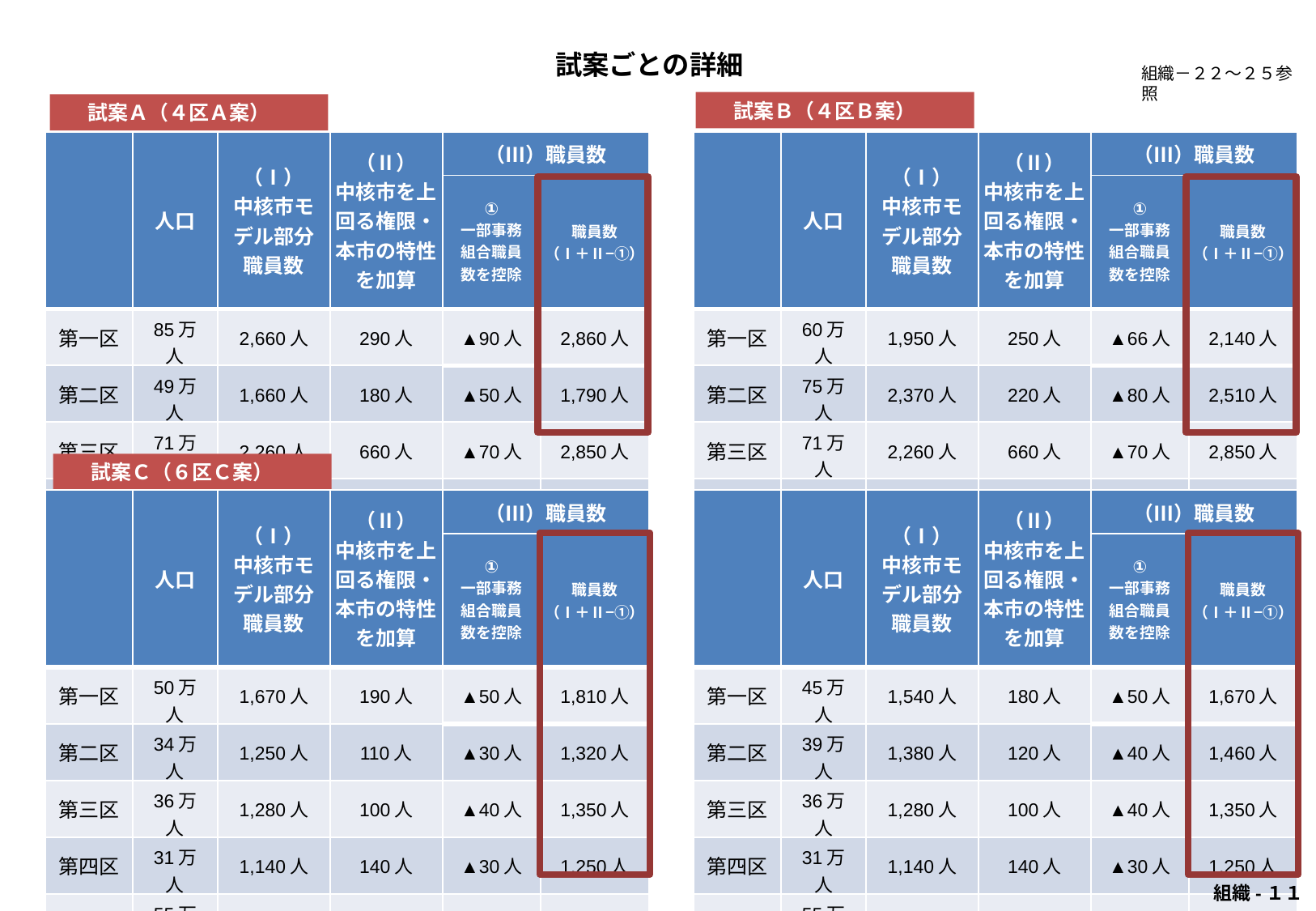

試案ごとの詳細
組織－２２～２５参照
試案Ｂ（４区Ｂ案）
試案Ａ（４区Ａ案）
|  | 人口 | （Ⅰ） 中核市モデル部分 職員数 | （Ⅱ） 中核市を上回る権限・ 本市の特性を加算 | （Ⅲ）職員数 |  |
| --- | --- | --- | --- | --- | --- |
|  |  |  |  | ① 一部事務組合職員数を控除 | 職員数 （Ⅰ＋Ⅱ−①） |
| 第一区 | 85万人 | 2,660人 | 290人 | ▲90人 | 2,860人 |
| 第二区 | 49万人 | 1,660人 | 180人 | ▲50人 | 1,790人 |
| 第三区 | 71万人 | 2,260人 | 660人 | ▲70人 | 2,850人 |
| 第四区 | 64万人 | 2,060人 | 380人 | ▲60人 | 2,370人 |
|  | 人口 | （Ⅰ） 中核市モデル部分 職員数 | （Ⅱ） 中核市を上回る権限・ 本市の特性を加算 | （Ⅲ）職員数 |  |
| --- | --- | --- | --- | --- | --- |
|  |  |  |  | ① 一部事務組合職員数を控除 | 職員数 （Ⅰ＋Ⅱ−①） |
| 第一区 | 60万人 | 1,950人 | 250人 | ▲66人 | 2,140人 |
| 第二区 | 75万人 | 2,370人 | 220人 | ▲80人 | 2,510人 |
| 第三区 | 71万人 | 2,260人 | 660人 | ▲70人 | 2,850人 |
| 第四区 | 64万人 | 2,060人 | 380人 | ▲60人 | 2,370人 |

試案Ｃ（６区Ｃ案）
試案Ｄ（６区Ｄ案）
|  | 人口 | （Ⅰ） 中核市モデル部分 職員数 | （Ⅱ） 中核市を上回る権限・ 本市の特性を加算 | （Ⅲ）職員数 |  |
| --- | --- | --- | --- | --- | --- |
|  |  |  |  | ① 一部事務組合職員数を控除 | 職員数 （Ⅰ＋Ⅱ−①） |
| 第一区 | 50万人 | 1,670人 | 190人 | ▲50人 | 1,810人 |
| 第二区 | 34万人 | 1,250人 | 110人 | ▲30人 | 1,320人 |
| 第三区 | 36万人 | 1,280人 | 100人 | ▲40人 | 1,350人 |
| 第四区 | 31万人 | 1,140人 | 140人 | ▲30人 | 1,250人 |
| 第五区 | 55万人 | 1,830人 | 600人 | ▲60人 | 2,370人 |
| 第六区 | 64万人 | 2,060人 | 370人 | ▲60人 | 2,370人 |
|  | 人口 | （Ⅰ） 中核市モデル部分 職員数 | （Ⅱ） 中核市を上回る権限・ 本市の特性を加算 | （Ⅲ）職員数 |  |
| --- | --- | --- | --- | --- | --- |
|  |  |  |  | ① 一部事務組合職員数を控除 | 職員数 （Ⅰ＋Ⅱ−①） |
| 第一区 | 45万人 | 1,540人 | 180人 | ▲50人 | 1,670人 |
| 第二区 | 39万人 | 1,380人 | 120人 | ▲40人 | 1,460人 |
| 第三区 | 36万人 | 1,280人 | 100人 | ▲40人 | 1,350人 |
| 第四区 | 31万人 | 1,140人 | 140人 | ▲30人 | 1,250人 |
| 第五区 | 55万人 | 1,830人 | 600人 | ▲60人 | 2,370人 |
| 第六区 | 64万人 | 2,060人 | 370人 | ▲60人 | 2,370人 |

 組織-１１